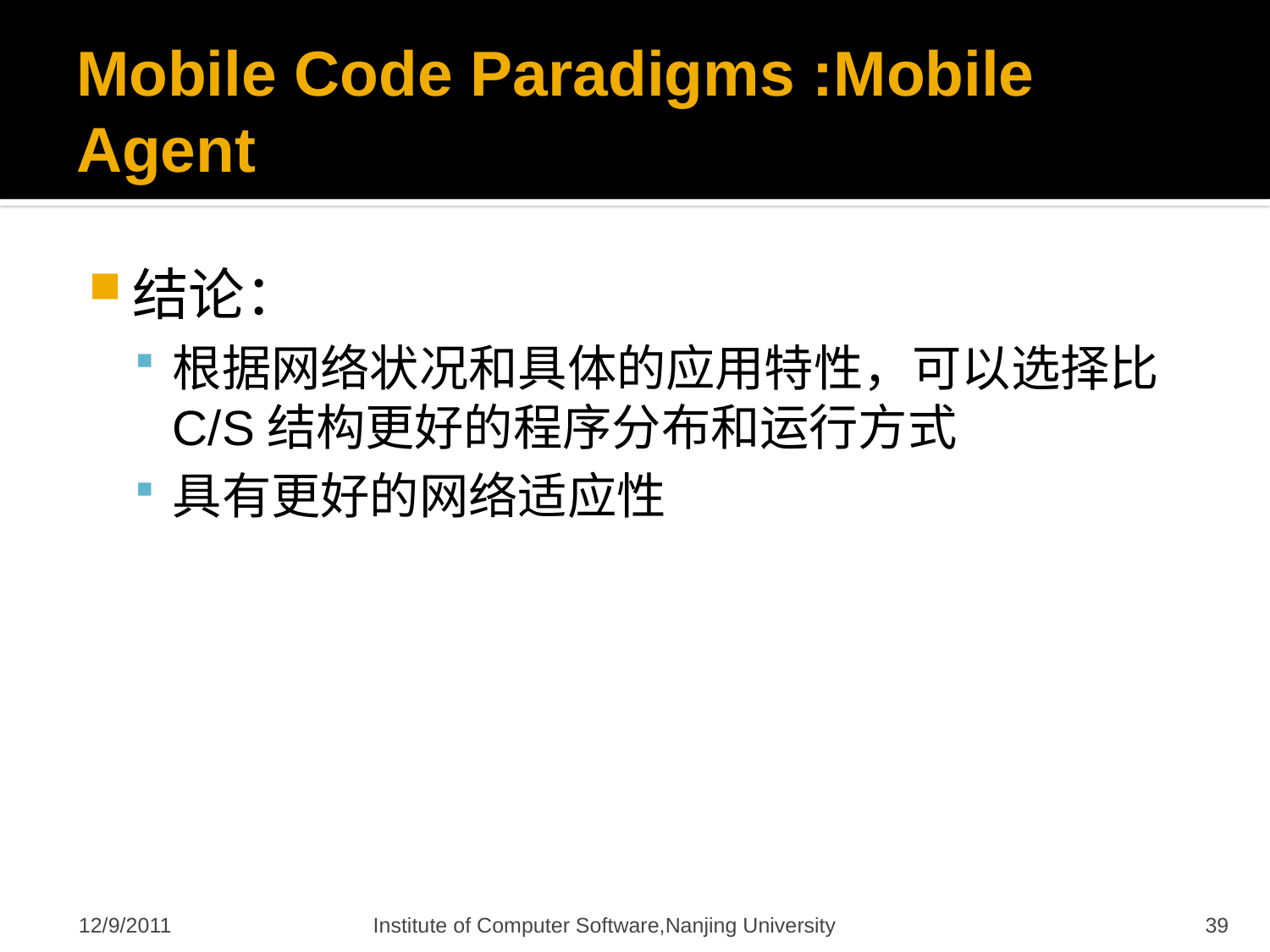

# Mobile Code Paradigms :Mobile Agent
结论：
根据网络状况和具体的应用特性，可以选择比C/S结构更好的程序分布和运行方式
具有更好的网络适应性
12/9/2011
Institute of Computer Software,Nanjing University
39